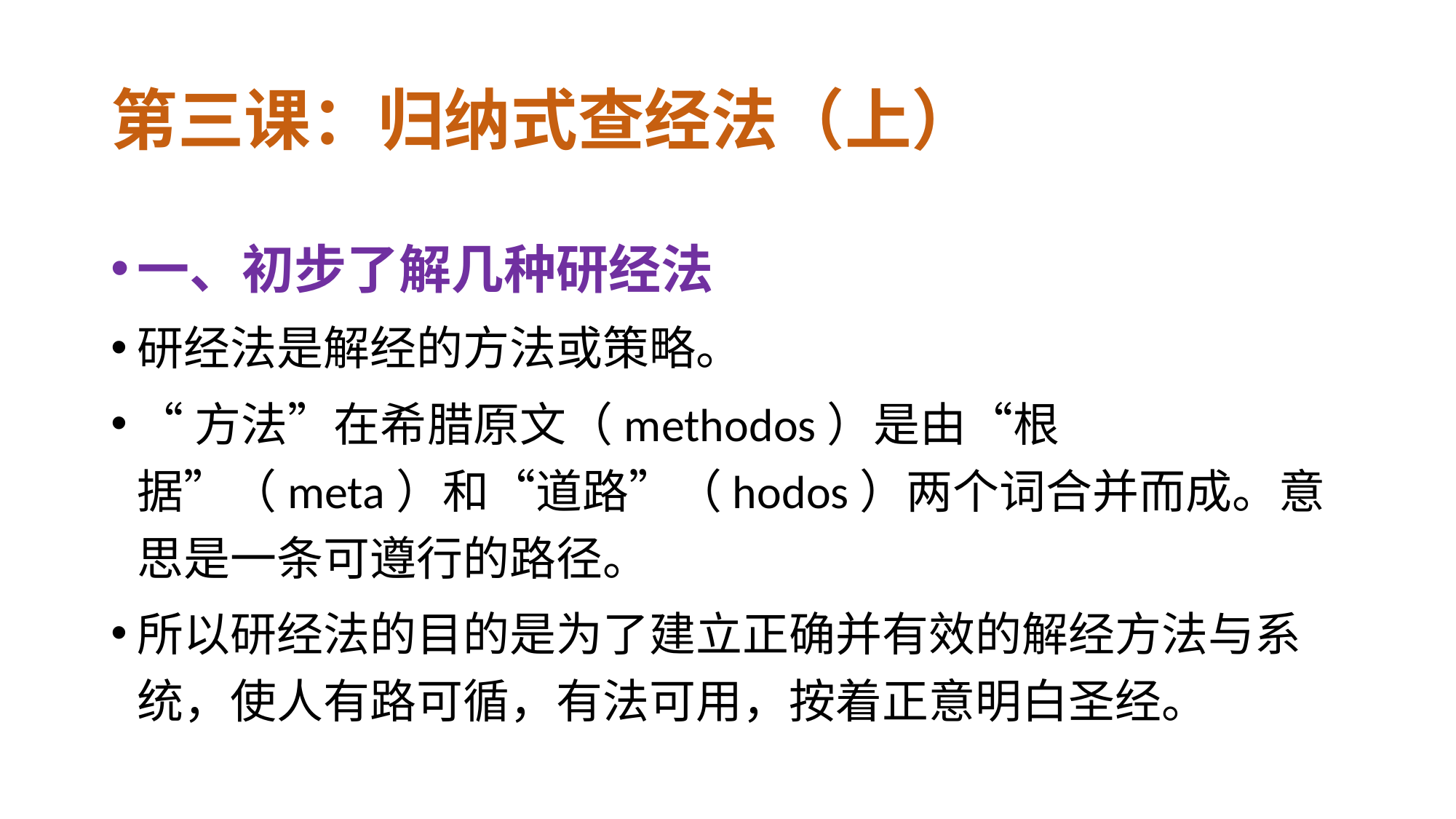

# 第三课：归纳式查经法（上）
一、初步了解几种研经法
研经法是解经的方法或策略。
“方法”在希腊原文（methodos）是由“根据”（meta）和“道路”（hodos）两个词合并而成。意思是一条可遵行的路径。
所以研经法的目的是为了建立正确并有效的解经方法与系统，使人有路可循，有法可用，按着正意明白圣经。